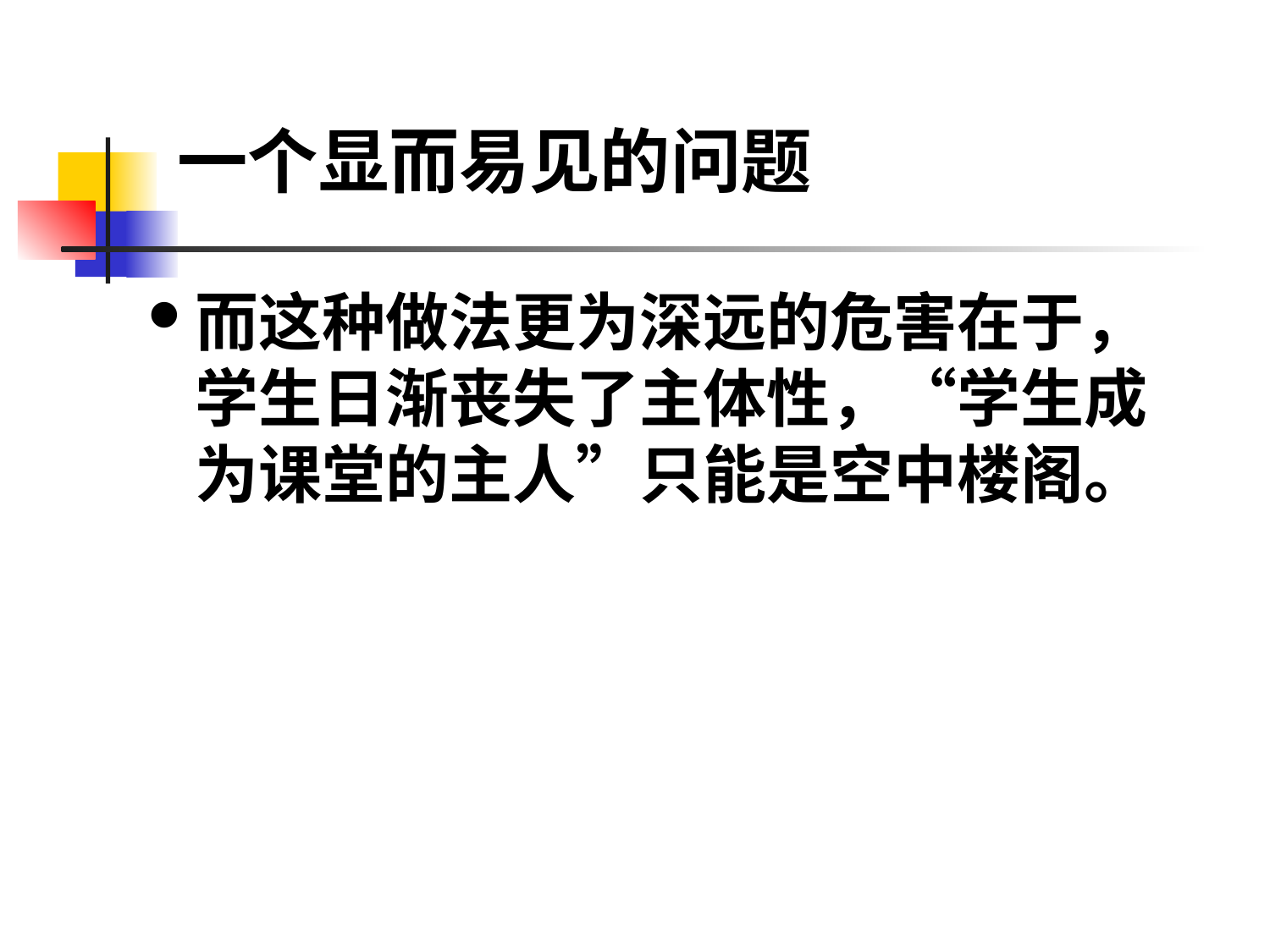

# 一个显而易见的问题
而这种做法更为深远的危害在于，学生日渐丧失了主体性，“学生成为课堂的主人”只能是空中楼阁。